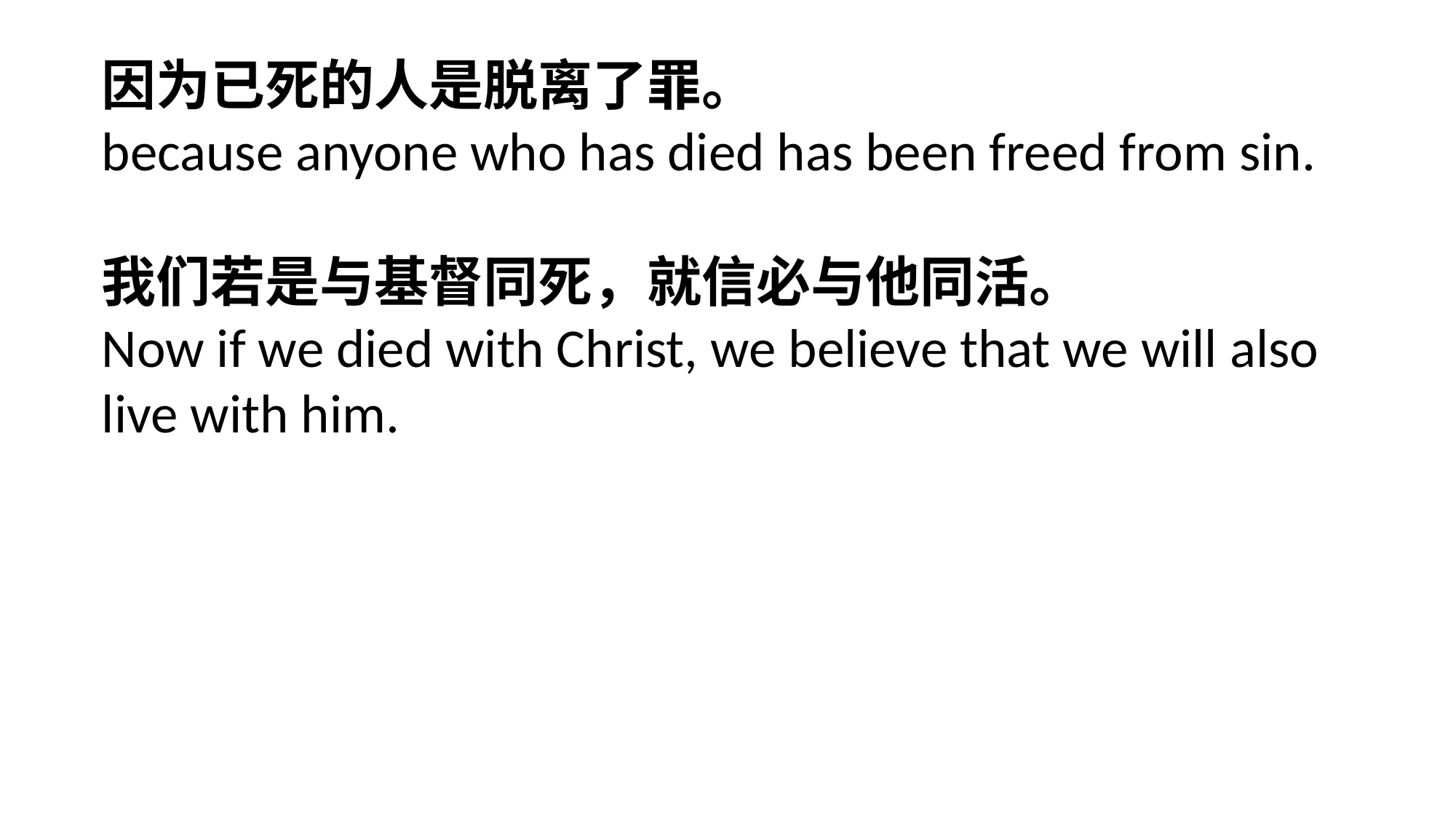

因为已死的人是脱离了罪。
because anyone who has died has been freed from sin.

我们若是与基督同死，就信必与他同活。
Now if we died with Christ, we believe that we will also live with him.